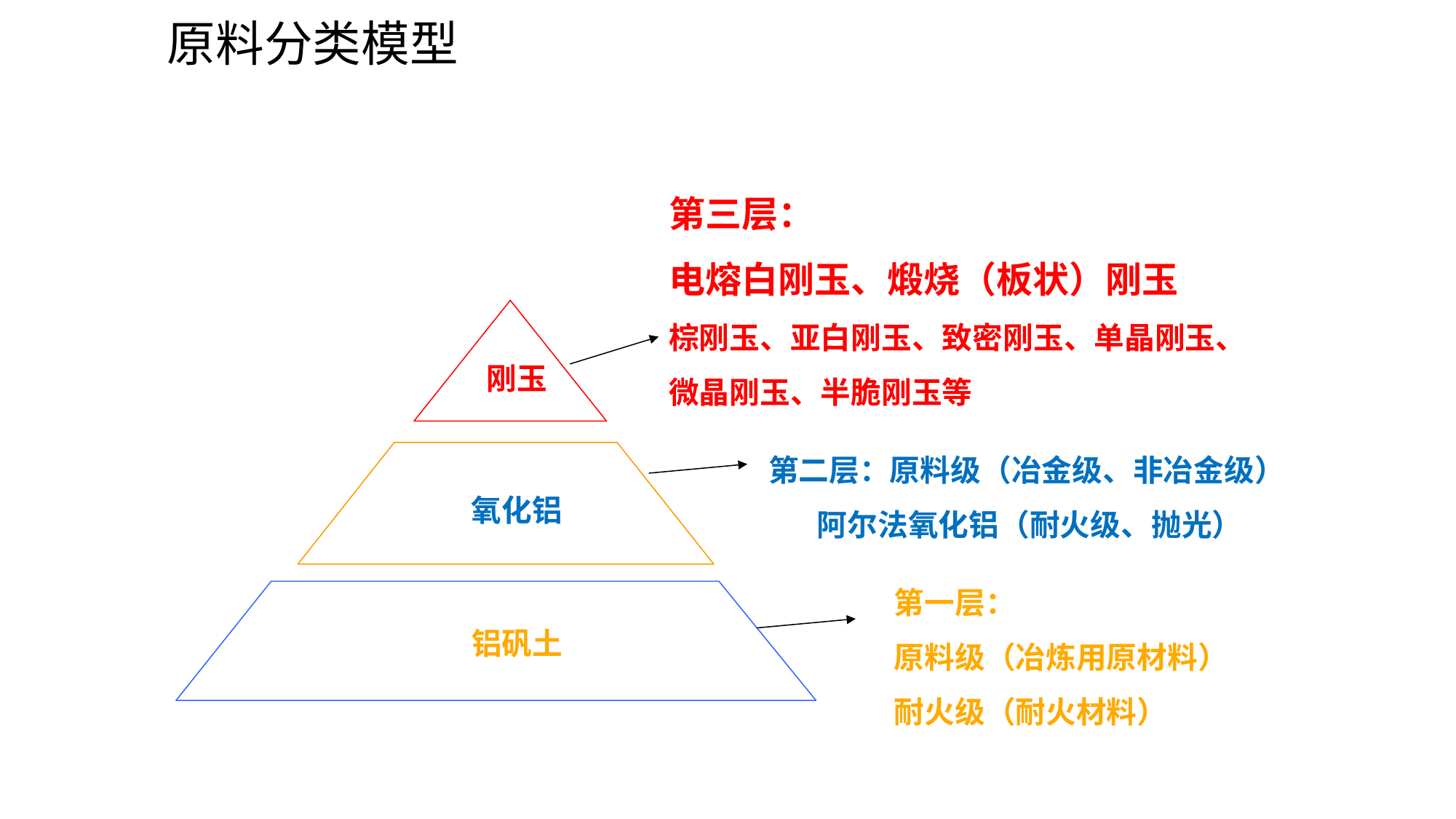

# 原料分类模型
第三层：
电熔白刚玉、煅烧（板状）刚玉
棕刚玉、亚白刚玉、致密刚玉、单晶刚玉、微晶刚玉、半脆刚玉等

刚玉
第二层：原料级（冶金级、非冶金级）
      阿尔法氧化铝（耐火级、抛光）

氧化铝
第一层：
原料级（冶炼用原材料）
耐火级（耐火材料）

铝矾土